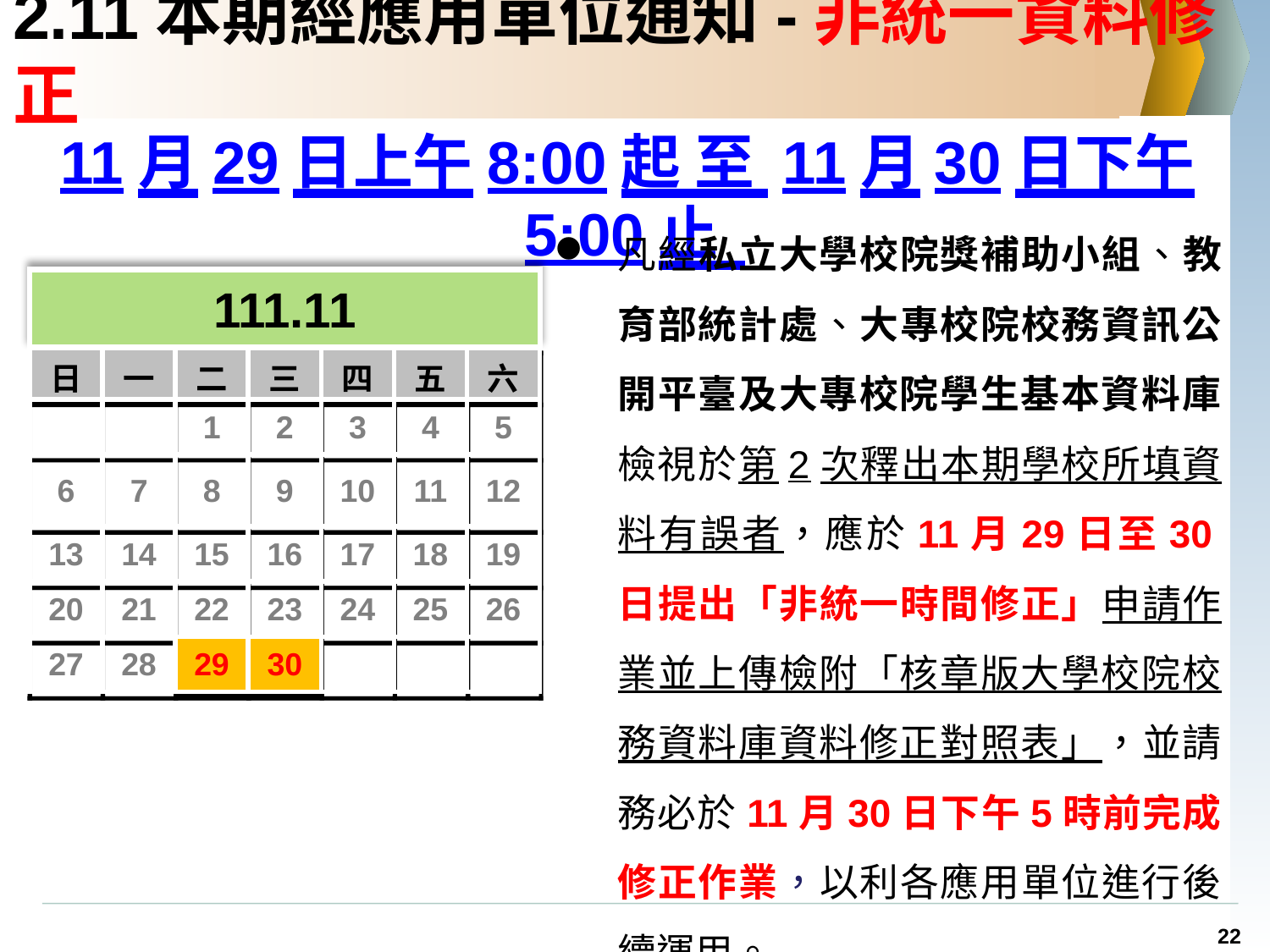

# 2.11本期經應用單位通知-非統一資料修正
11月29日上午8:00起 至 11月30日下午5:00止
凡經私立大學校院獎補助小組、教育部統計處、大專校院校務資訊公開平臺及大專校院學生基本資料庫檢視於第2次釋出本期學校所填資料有誤者，應於11月29日至30日提出「非統一時間修正」申請作業並上傳檢附「核章版大學校院校務資料庫資料修正對照表」，並請務必於11月30日下午5時前完成修正作業，以利各應用單位進行後續運用。
111.11
| 日 | 一 | 二 | 三 | 四 | 五 | 六 |
| --- | --- | --- | --- | --- | --- | --- |
|  |  | 1 | 2 | 3 | 4 | 5 |
| 6 | 7 | 8 | 9 | 10 | 11 | 12 |
| 13 | 14 | 15 | 16 | 17 | 18 | 19 |
| 20 | 21 | 22 | 23 | 24 | 25 | 26 |
| 27 | 28 | 29 | 30 |  |  |  |